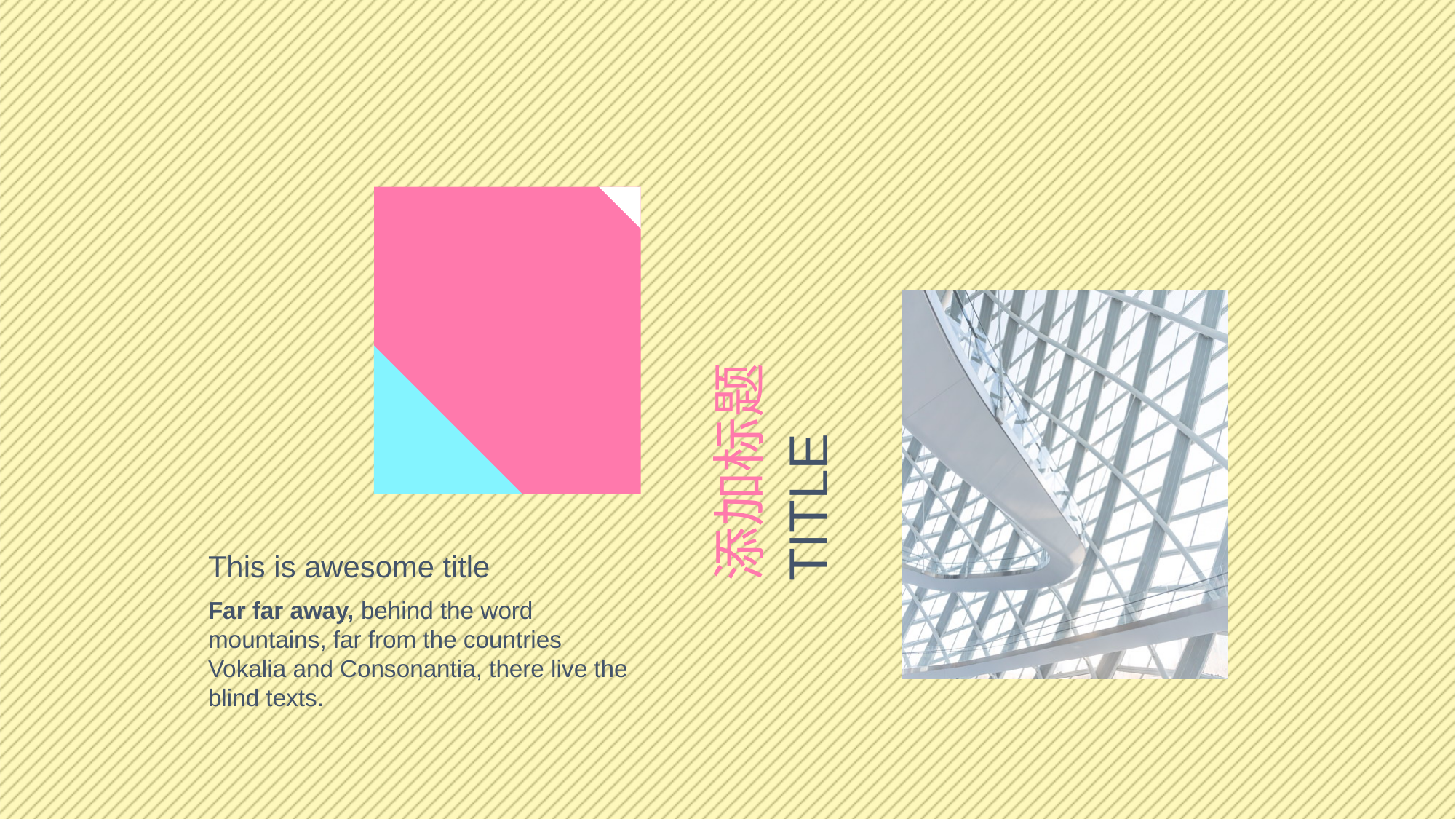

添加标题
TITLE
This is awesome title
Far far away, behind the word mountains, far from the countries Vokalia and Consonantia, there live the blind texts.